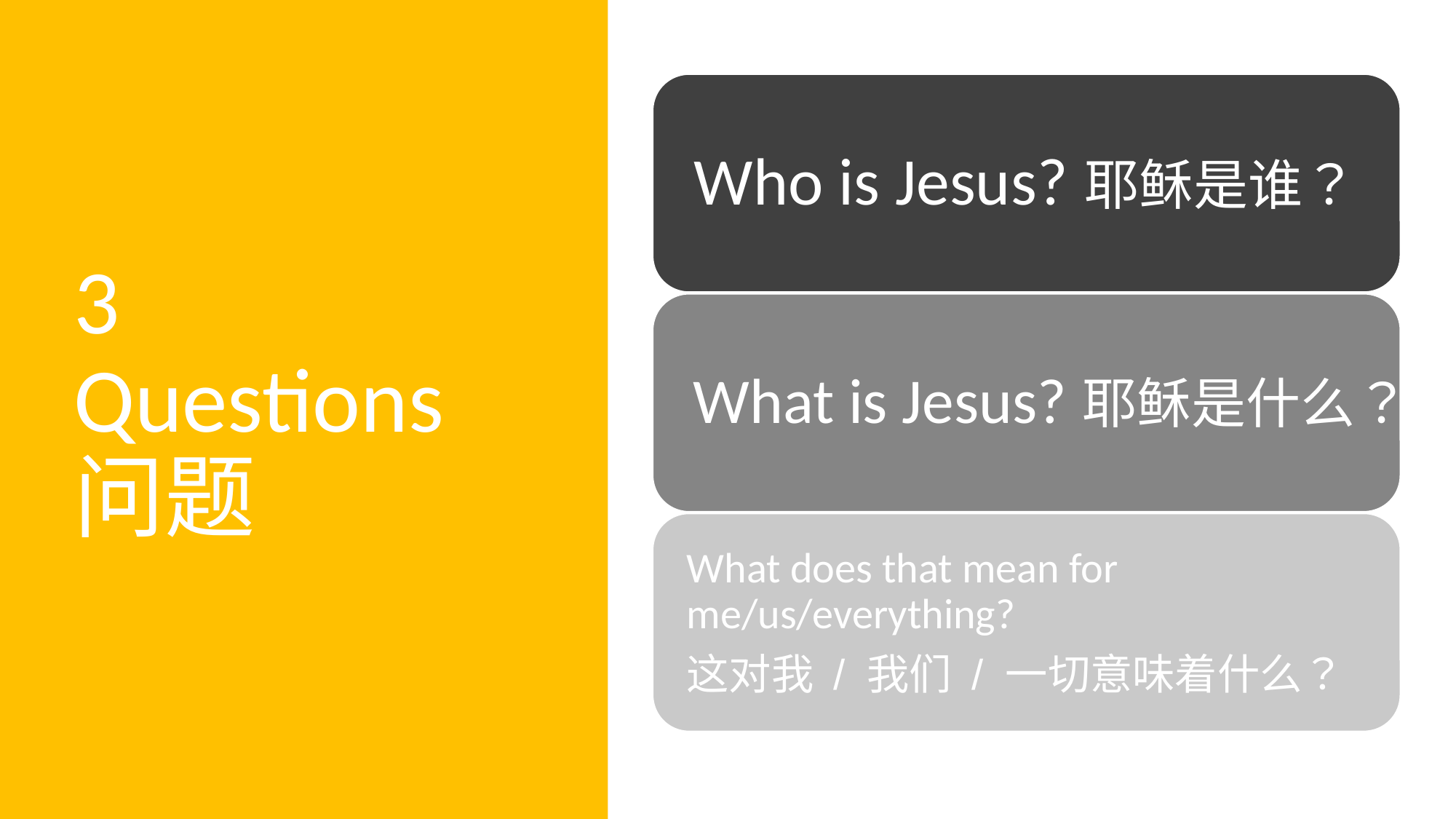

# 3 Questions 问题
Who is Jesus?耶稣是谁？
What is Jesus?耶稣是什么？
What does that mean for me/us/everything?
这对我 / 我们 / 一切意味着什么？